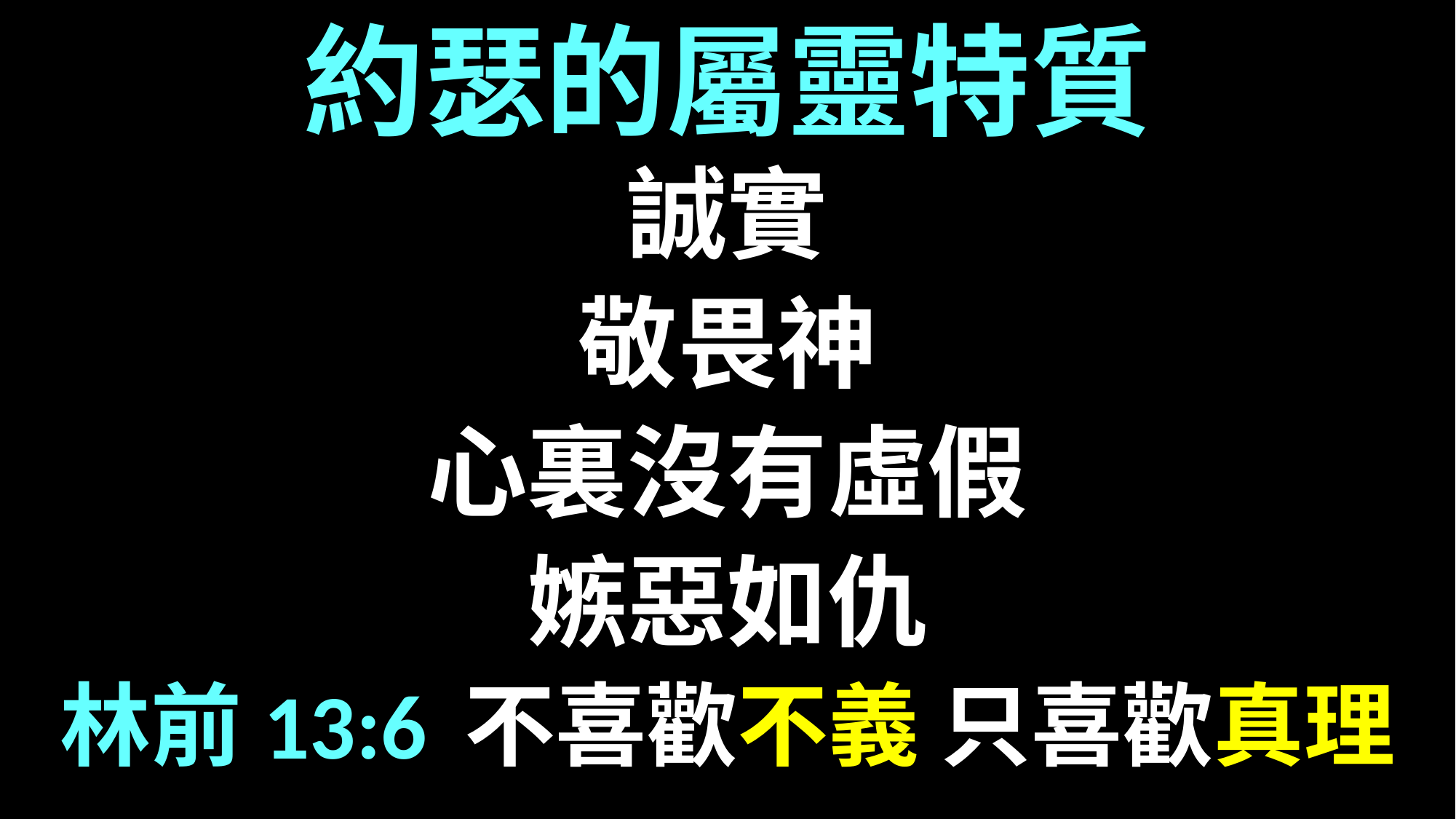

約瑟的屬靈特質
誠實
敬畏神
心裏沒有虛假
嫉惡如仇
林前13:6 不喜歡不義 只喜歡真理